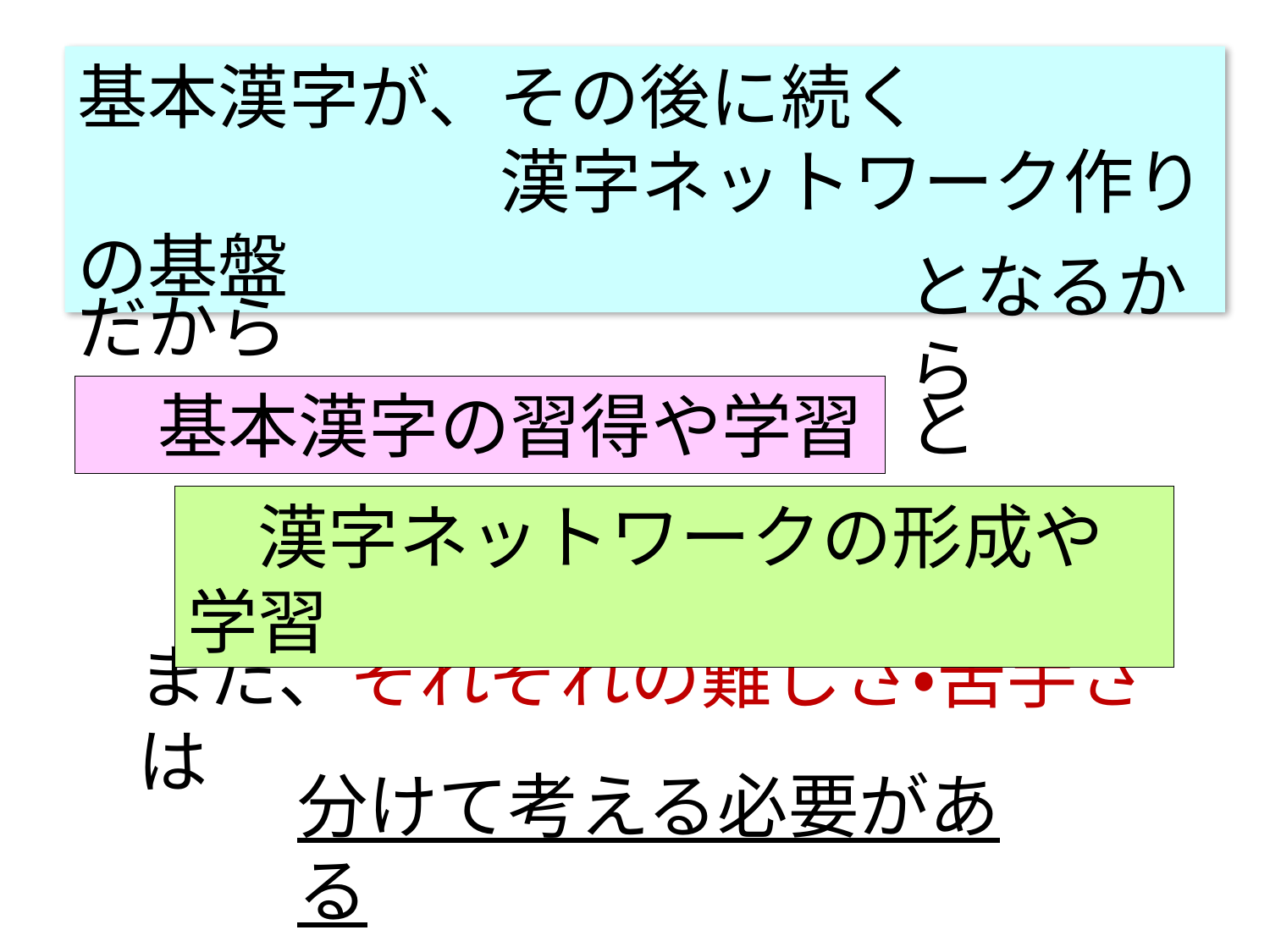

基本漢字が、その後に続く
　　　　　　漢字ネットワーク作りの基盤
となるから
だから
　基本漢字の習得や学習
と
　漢字ネットワークの形成や学習
また、それぞれの難しさ・苦手さは
分けて考える必要がある